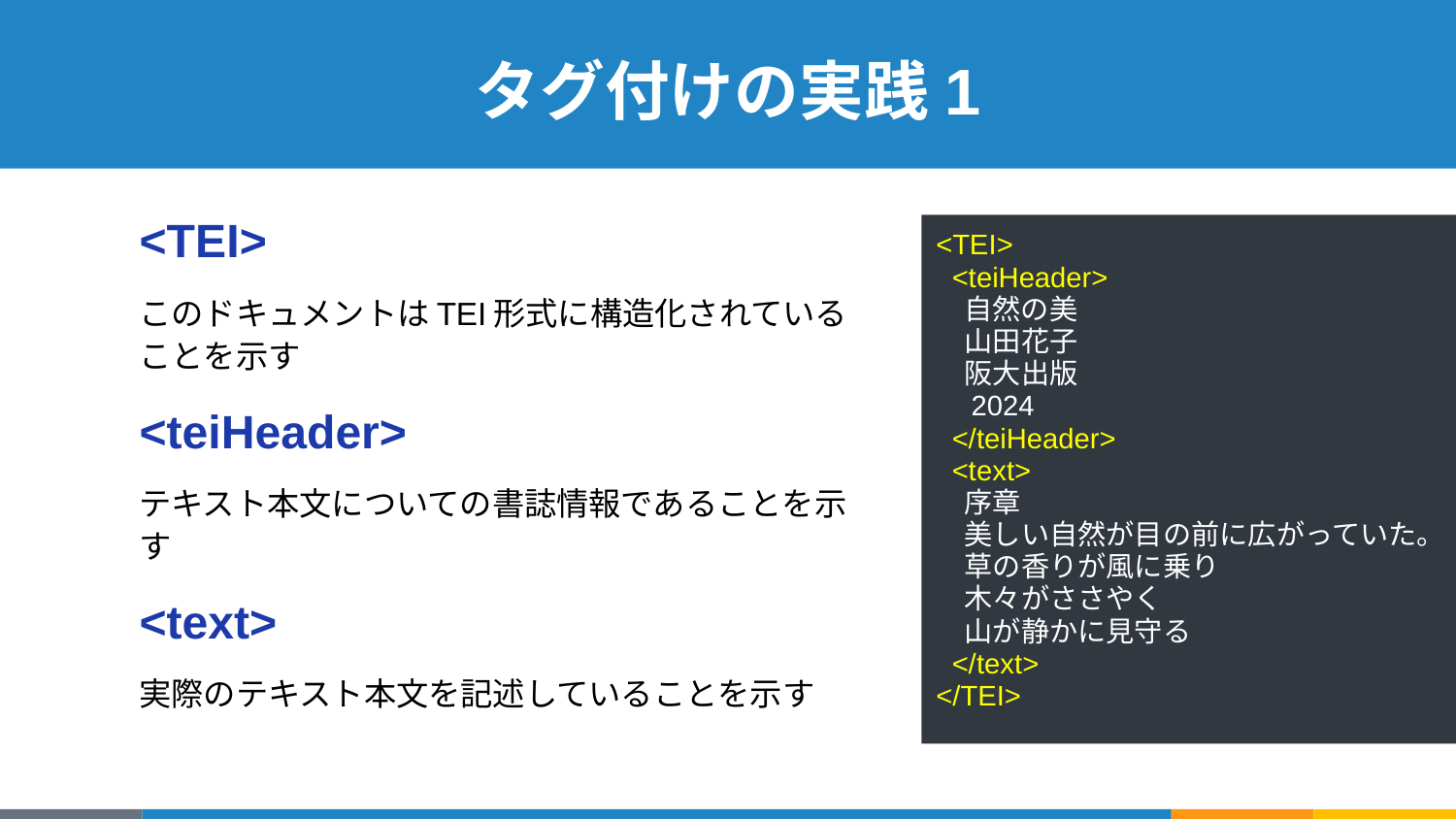

# タグ付けの実践1
<TEI>
このドキュメントはTEI形式に構造化されていることを示す
<teiHeader>
テキスト本文についての書誌情報であることを示す
<text>
実際のテキスト本文を記述していることを示す
<TEI>
  <teiHeader>
　自然の美
　山田花子
　阪大出版
　2024
  </teiHeader>
  <text>
　序章
　美しい自然が目の前に広がっていた。
　草の香りが風に乗り
　木々がささやく
　山が静かに見守る
  </text>
</TEI>